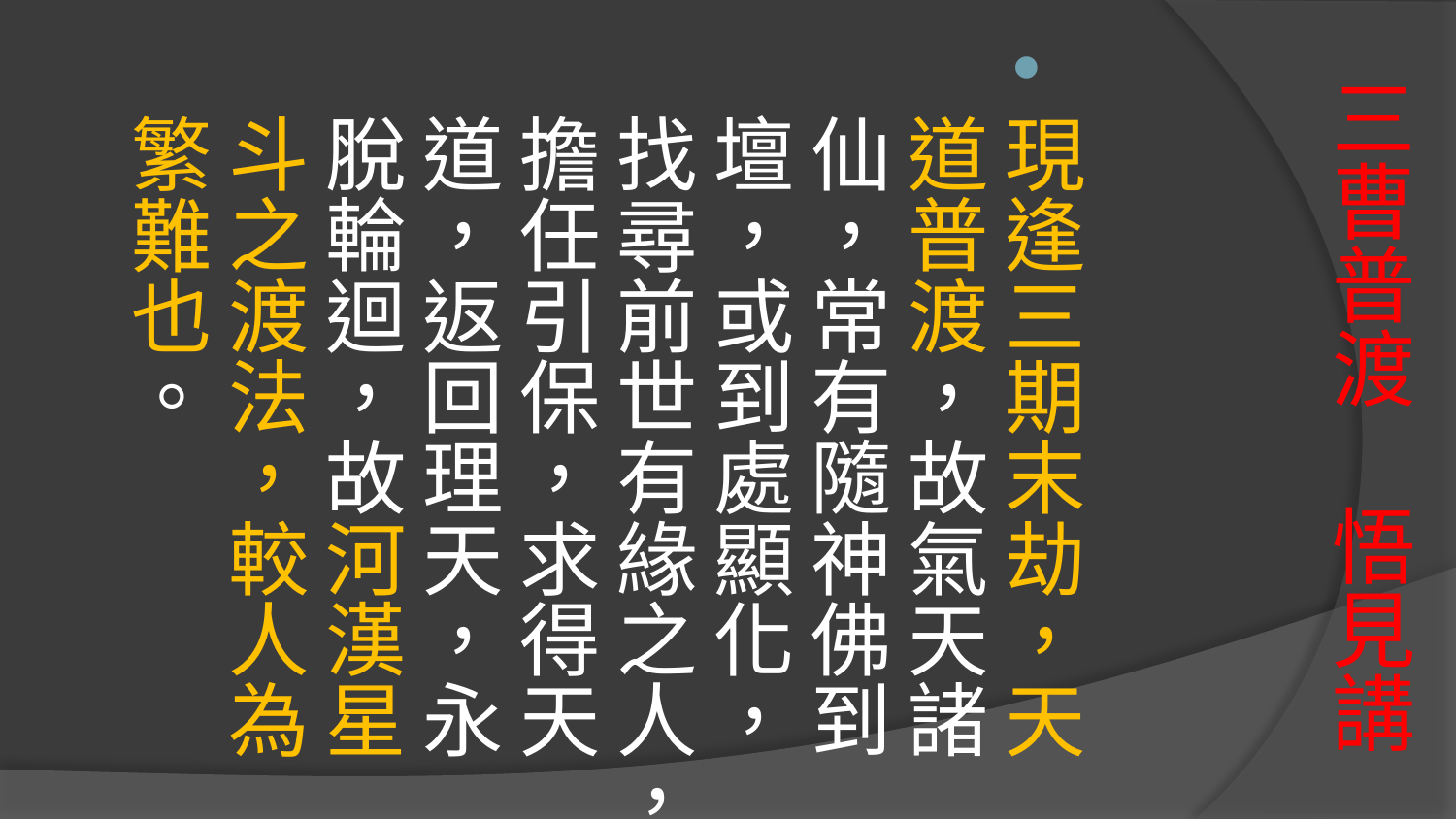

現逢三期末劫，天道普渡，故氣天諸仙，常有隨神佛到壇，或到處顯化，找尋前世有緣之人，擔任引保，求得天道，返回理天，永脫輪迴，故河漢星斗之渡法，較人為繁難也。

# 三曹普渡     悟見講